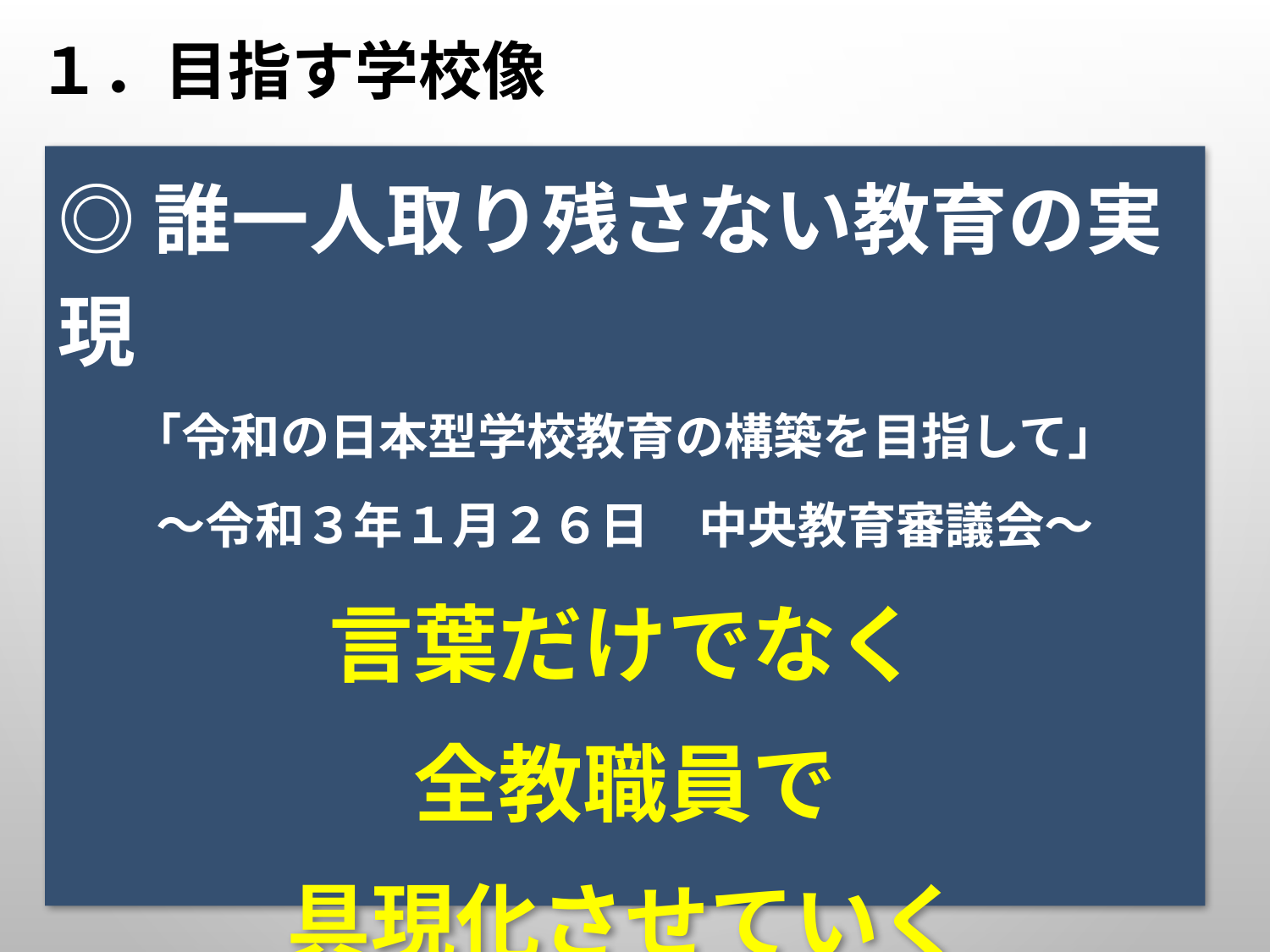

# １．目指す学校像
◎誰一人取り残さない教育の実現
「令和の日本型学校教育の構築を目指して」
～令和３年１月２６日　中央教育審議会～
言葉だけでなく
全教職員で
具現化させていく